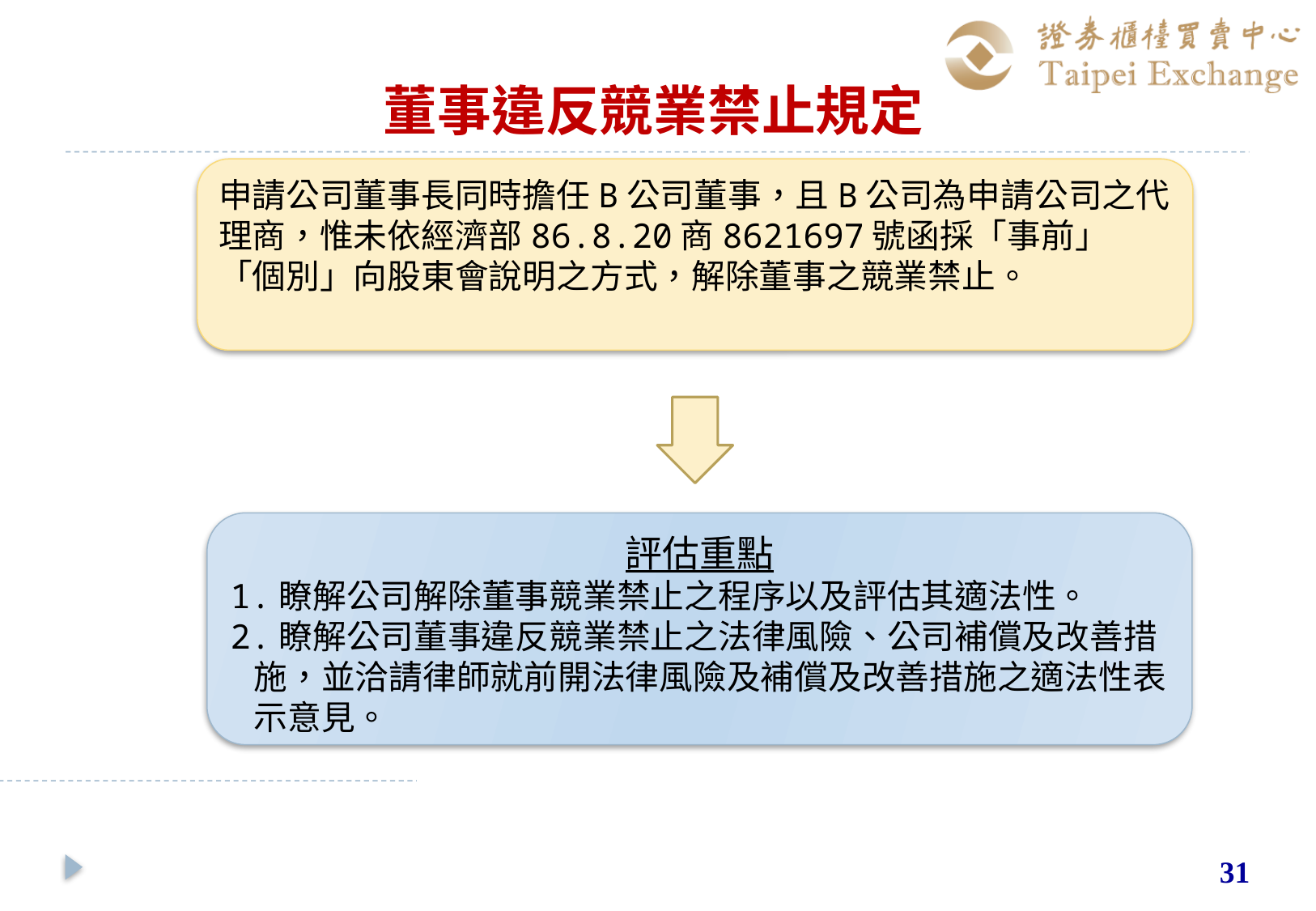

# 董事違反競業禁止規定
申請公司董事長同時擔任B公司董事，且B公司為申請公司之代理商，惟未依經濟部86.8.20商8621697號函採「事前」「個別」向股東會說明之方式，解除董事之競業禁止。

評估重點
1.瞭解公司解除董事競業禁止之程序以及評估其適法性。
2.瞭解公司董事違反競業禁止之法律風險、公司補償及改善措施，並洽請律師就前開法律風險及補償及改善措施之適法性表示意見。
31